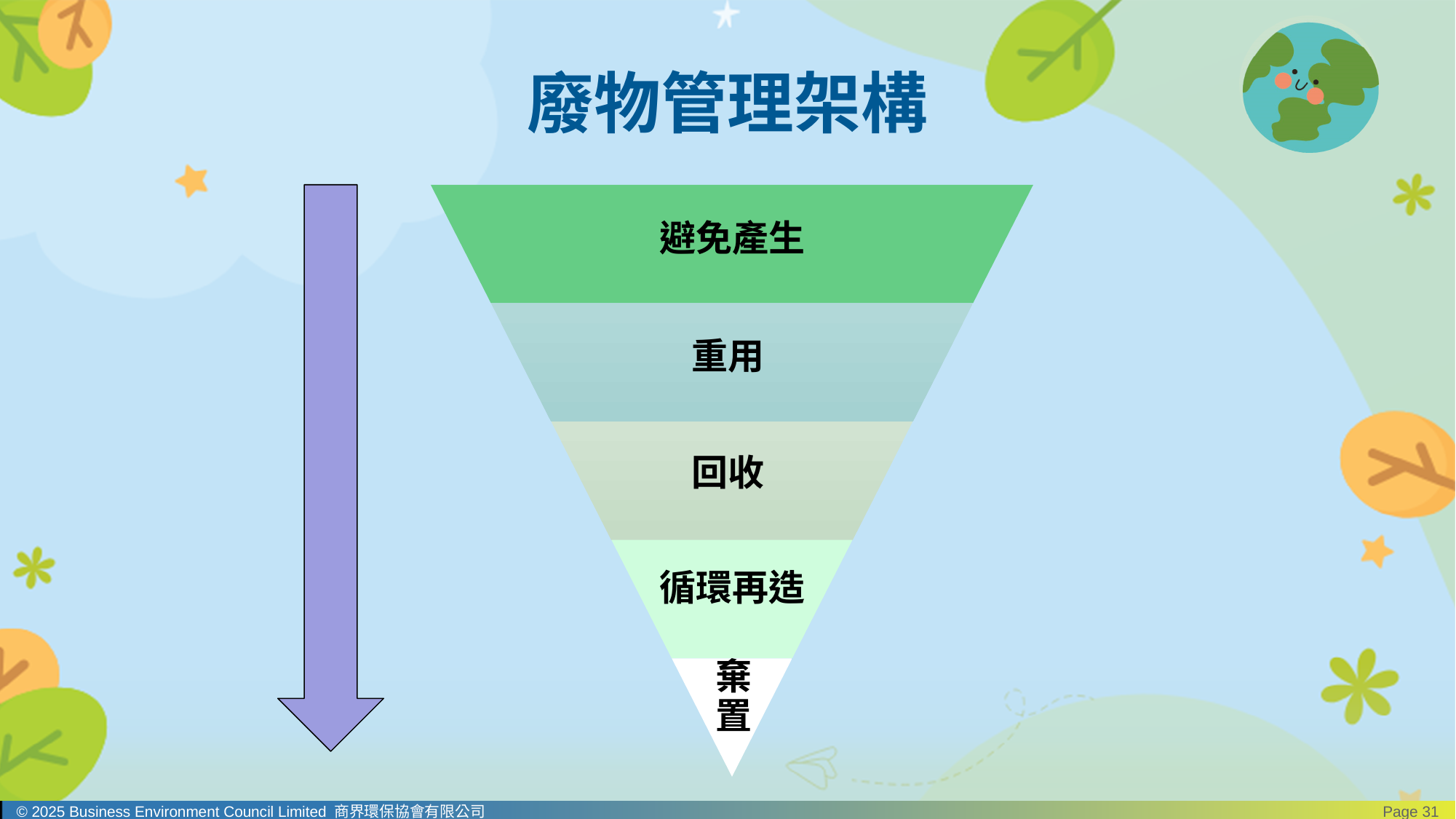

# 廢物管理架構

避免產生
重用
回收
循環再造
棄置
© 2025 Business Environment Council Limited 商界環保協會有限公司
Page 31